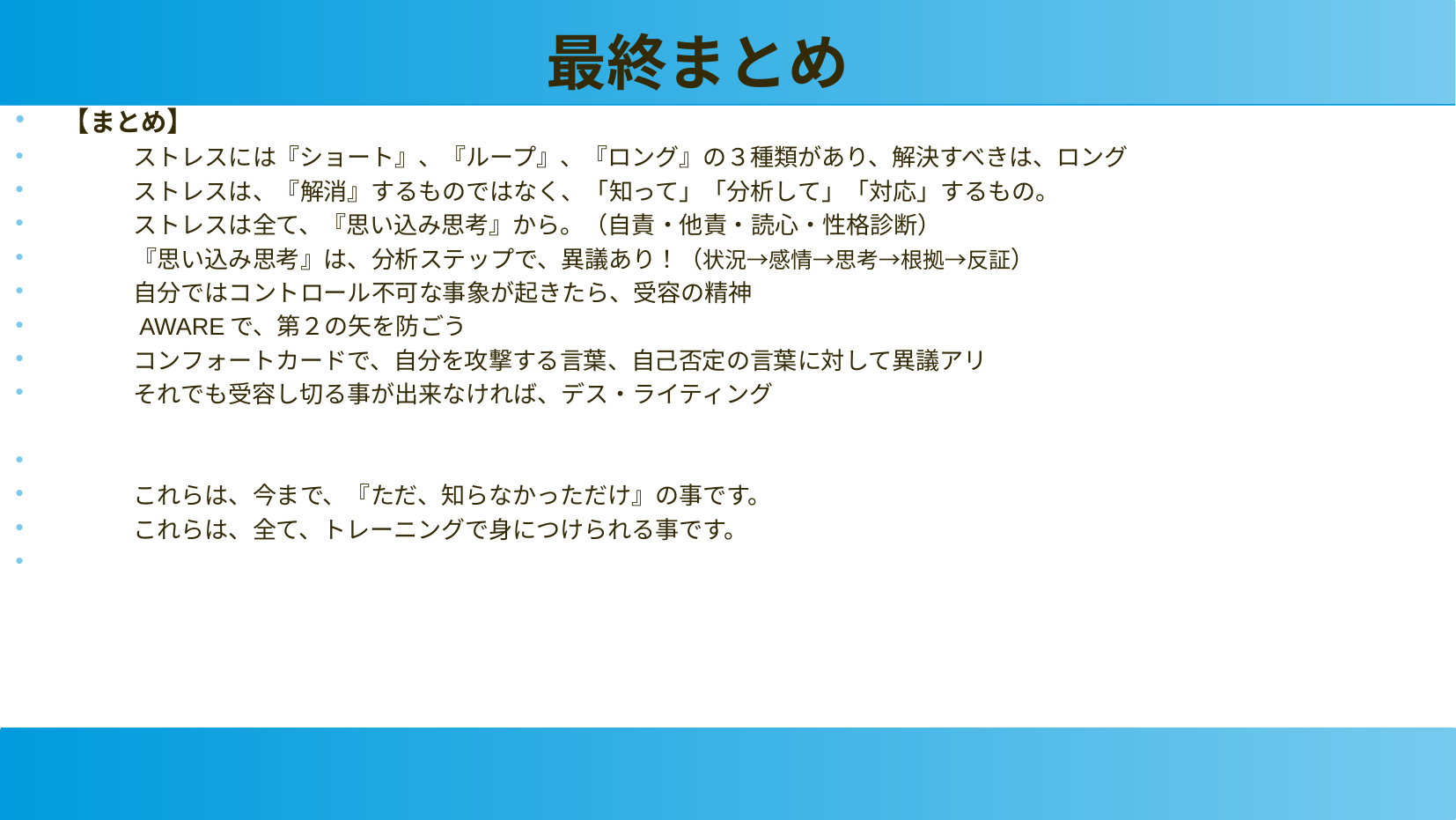

最終まとめ
【まとめ】
　　　ストレスには『ショート』、『ループ』、『ロング』の３種類があり、解決すべきは、ロング
　　　ストレスは、『解消』するものではなく、「知って」「分析して」「対応」するもの。
　　　ストレスは全て、『思い込み思考』から。（自責・他責・読心・性格診断）
　　　『思い込み思考』は、分析ステップで、異議あり！（状況→感情→思考→根拠→反証）
　　　自分ではコントロール不可な事象が起きたら、受容の精神
　　　AWAREで、第２の矢を防ごう
　　　コンフォートカードで、自分を攻撃する言葉、自己否定の言葉に対して異議アリ
　　　それでも受容し切る事が出来なければ、デス・ライティング

　　　これらは、今まで、『ただ、知らなかっただけ』の事です。
　　　これらは、全て、トレーニングで身につけられる事です。